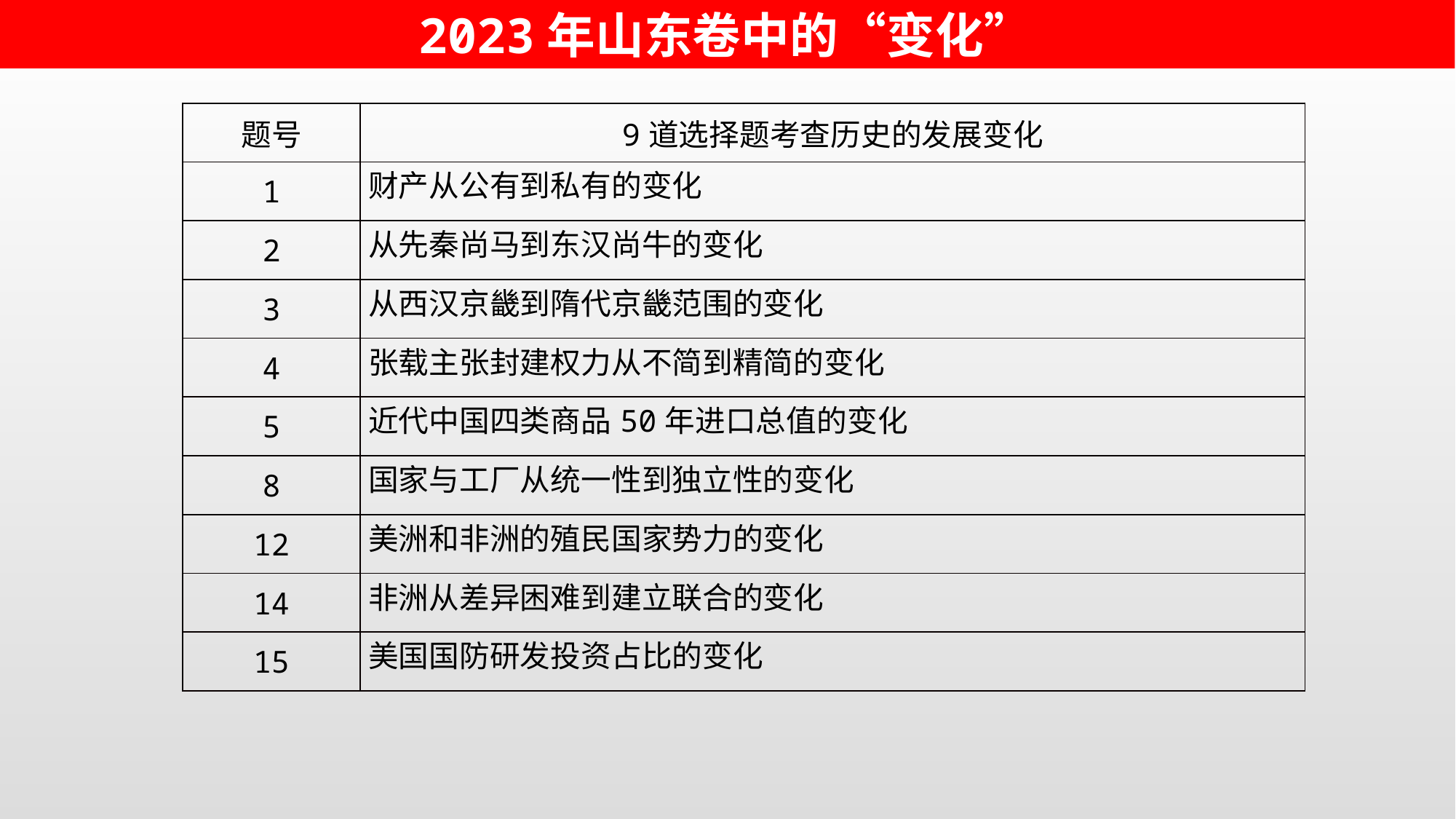

2023年山东卷中的“变化”
| 题号 | 9道选择题考查历史的发展变化 |
| --- | --- |
| 1 | 财产从公有到私有的变化 |
| 2 | 从先秦尚马到东汉尚牛的变化 |
| 3 | 从西汉京畿到隋代京畿范围的变化 |
| 4 | 张载主张封建权力从不简到精简的变化 |
| 5 | 近代中国四类商品50年进口总值的变化 |
| 8 | 国家与工厂从统一性到独立性的变化 |
| 12 | 美洲和非洲的殖民国家势力的变化 |
| 14 | 非洲从差异困难到建立联合的变化 |
| 15 | 美国国防研发投资占比的变化 |